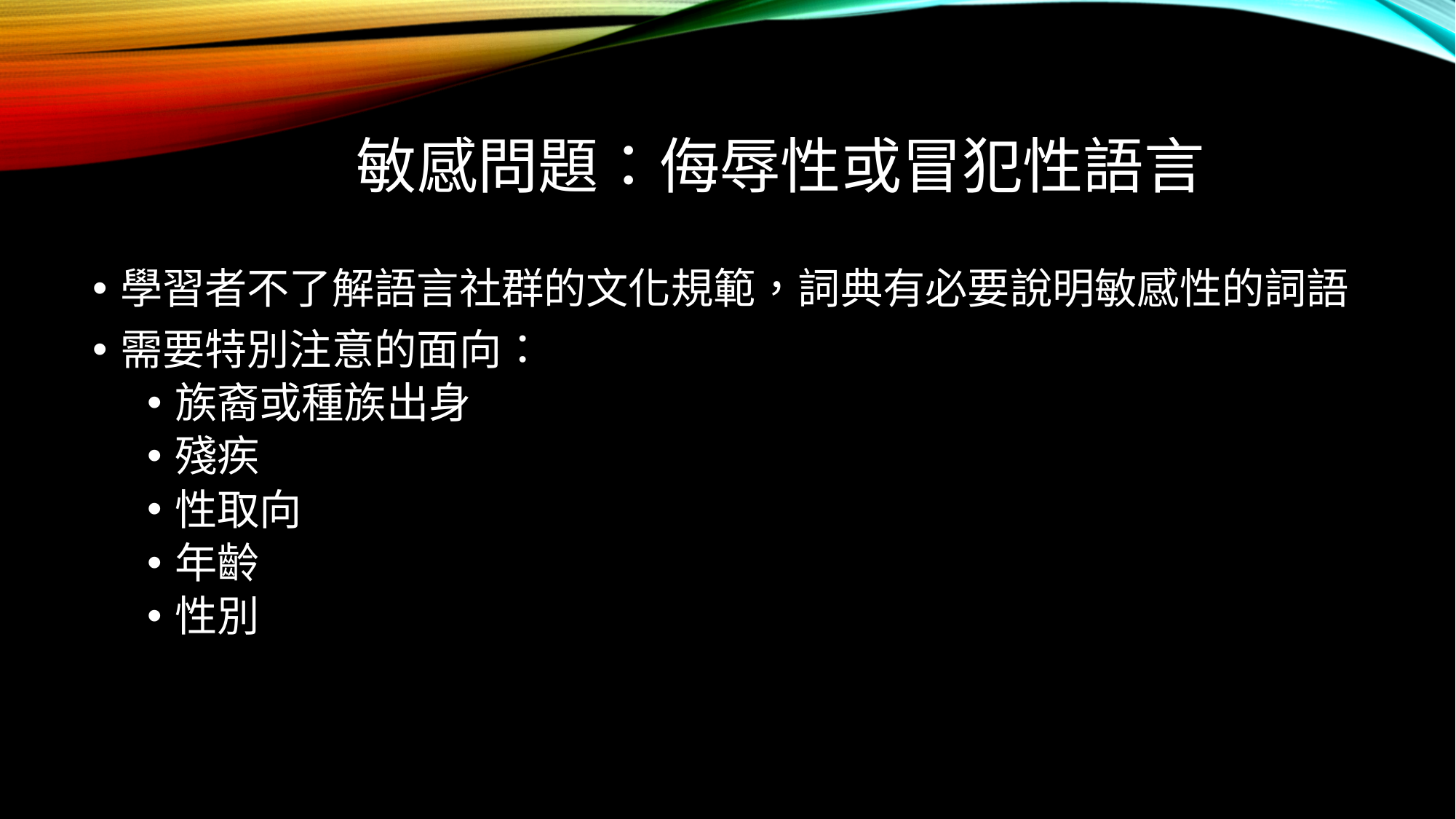

# 敏感問題：侮辱性或冒犯性語言
學習者不了解語言社群的文化規範，詞典有必要說明敏感性的詞語
需要特別注意的面向：
族裔或種族出身
殘疾
性取向
年齡
性別